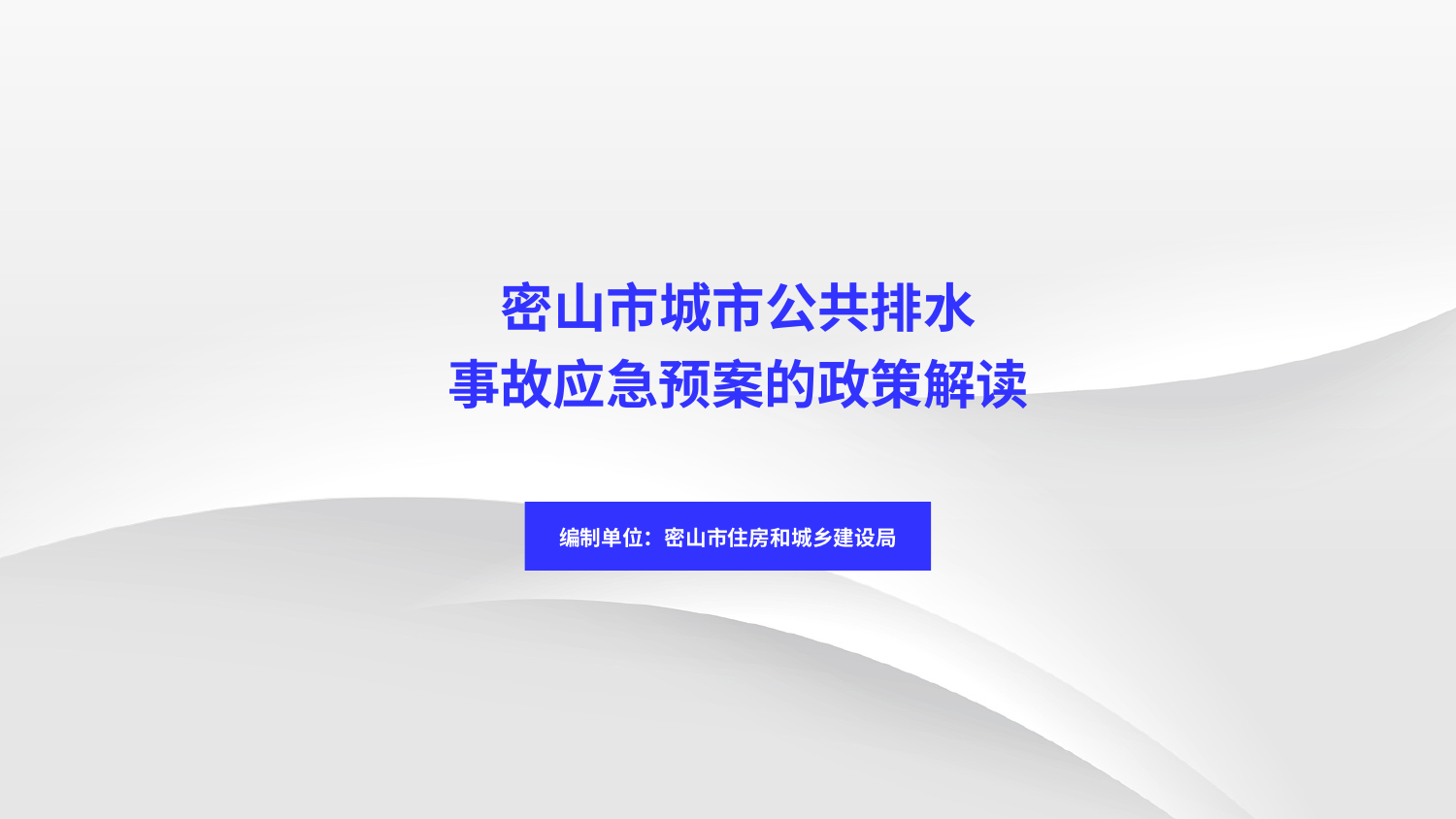

# 密山市城市公共排水 事故应急预案的政策解读
编制单位：密山市住房和城乡建设局